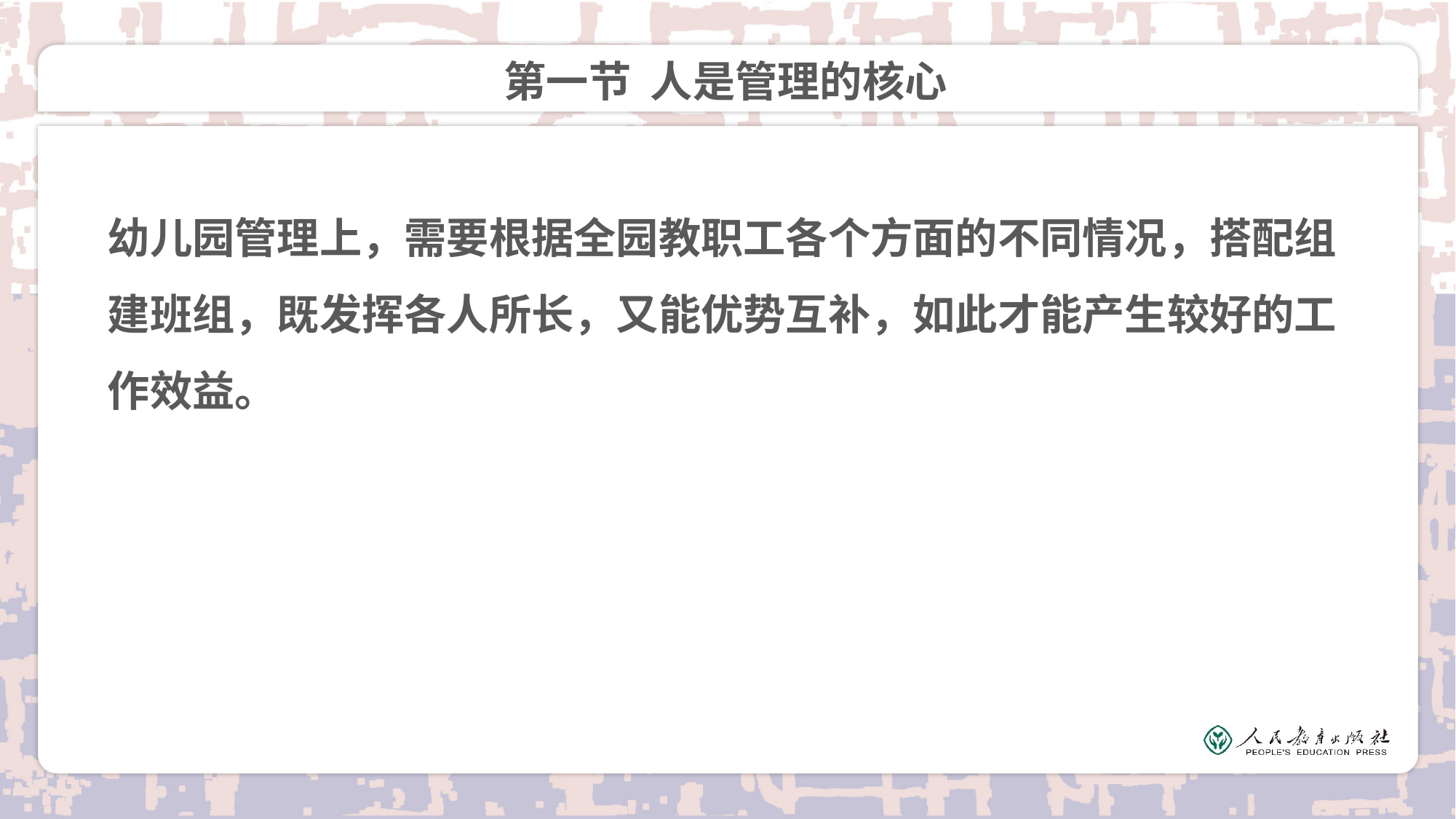

# 第一节  人是管理的核心
幼儿园管理上，需要根据全园教职工各个方面的不同情况，搭配组建班组，既发挥各人所长，又能优势互补，如此才能产生较好的工作效益。